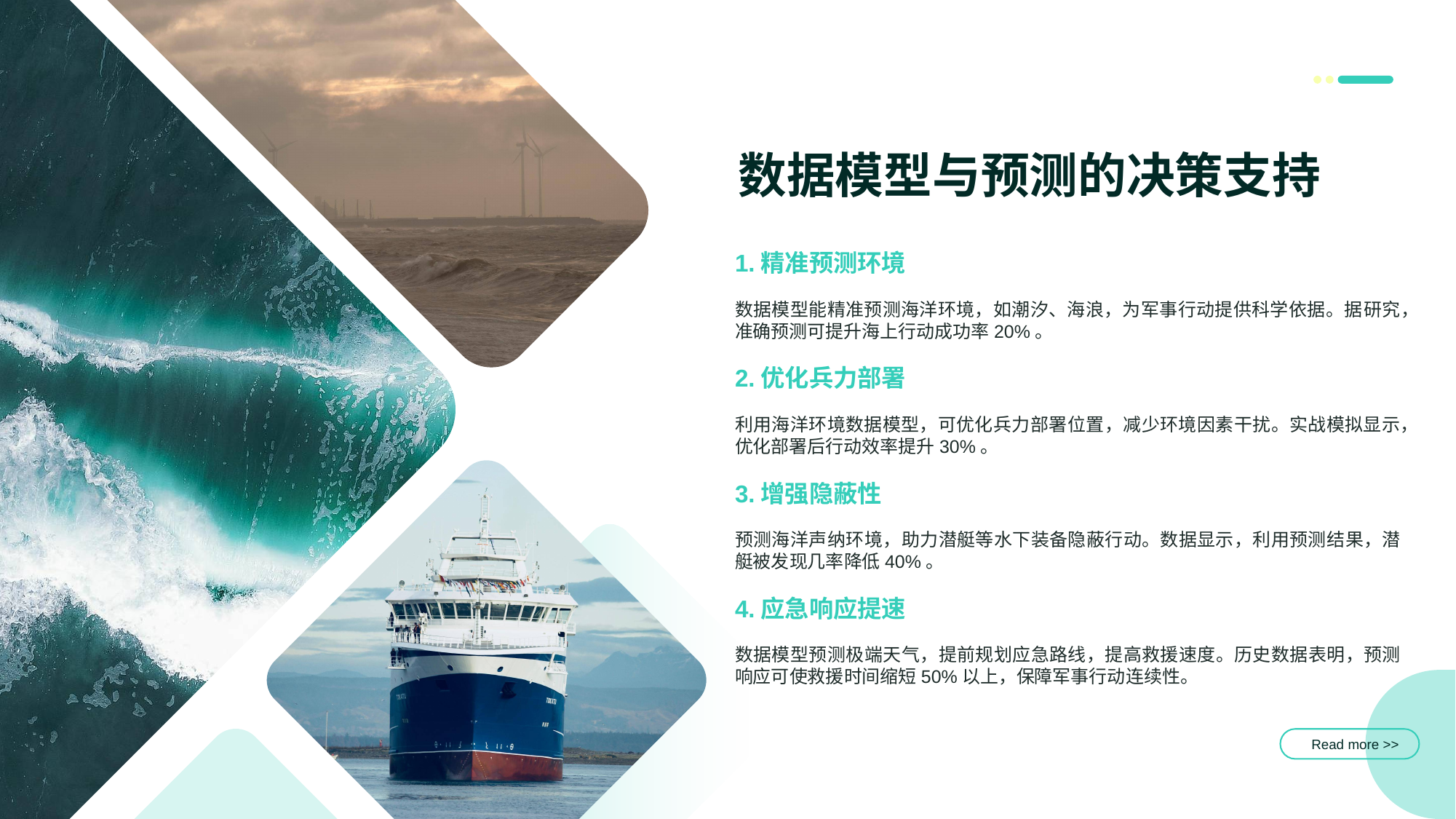

数据模型与预测的决策支持
1.精准预测环境
数据模型能精准预测海洋环境，如潮汐、海浪，为军事行动提供科学依据。据研究，准确预测可提升海上行动成功率20%。
2.优化兵力部署
利用海洋环境数据模型，可优化兵力部署位置，减少环境因素干扰。实战模拟显示，优化部署后行动效率提升30%。
3.增强隐蔽性
预测海洋声纳环境，助力潜艇等水下装备隐蔽行动。数据显示，利用预测结果，潜艇被发现几率降低40%。
4.应急响应提速
数据模型预测极端天气，提前规划应急路线，提高救援速度。历史数据表明，预测响应可使救援时间缩短50%以上，保障军事行动连续性。

Read more >>